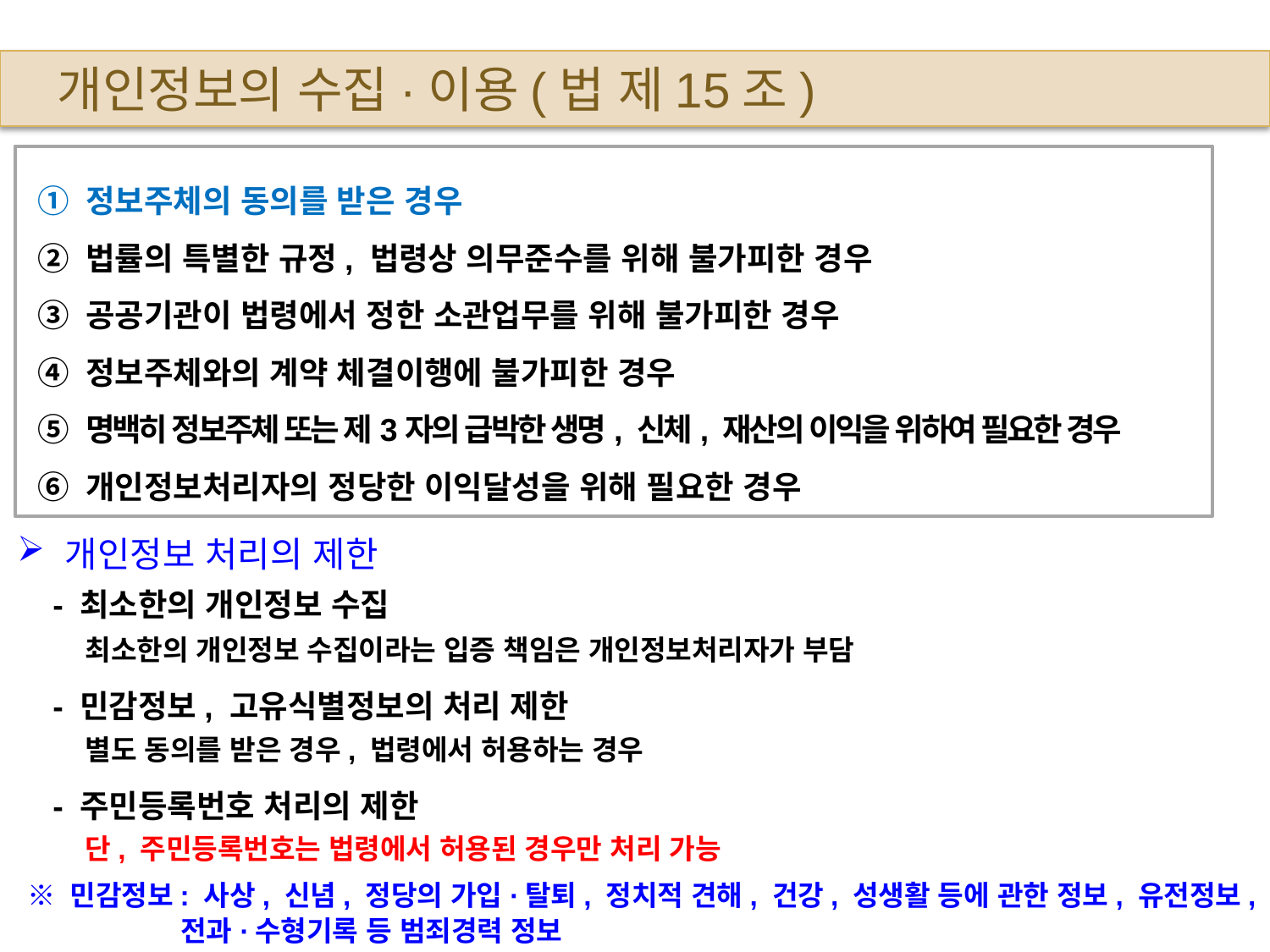

개인정보의 수집·이용(법 제15조)

① 정보주체의 동의를 받은 경우
② 법률의 특별한 규정, 법령상 의무준수를 위해 불가피한 경우
③ 공공기관이 법령에서 정한 소관업무를 위해 불가피한 경우
④ 정보주체와의 계약 체결이행에 불가피한 경우
⑤ 명백히 정보주체 또는 제3자의 급박한 생명, 신체, 재산의 이익을 위하여 필요한 경우
⑥ 개인정보처리자의 정당한 이익달성을 위해 필요한 경우
개인정보 처리의 제한
   - 최소한의 개인정보 수집
      최소한의 개인정보 수집이라는 입증 책임은 개인정보처리자가 부담
    - 민감정보, 고유식별정보의 처리 제한
      별도 동의를 받은 경우, 법령에서 허용하는 경우
    - 주민등록번호 처리의 제한
      단, 주민등록번호는 법령에서 허용된 경우만 처리 가능

 ※ 민감정보: 사상, 신념, 정당의 가입·탈퇴, 정치적 견해, 건강, 성생활 등에 관한 정보, 유전정보,
                    전과·수형기록 등 범죄경력 정보